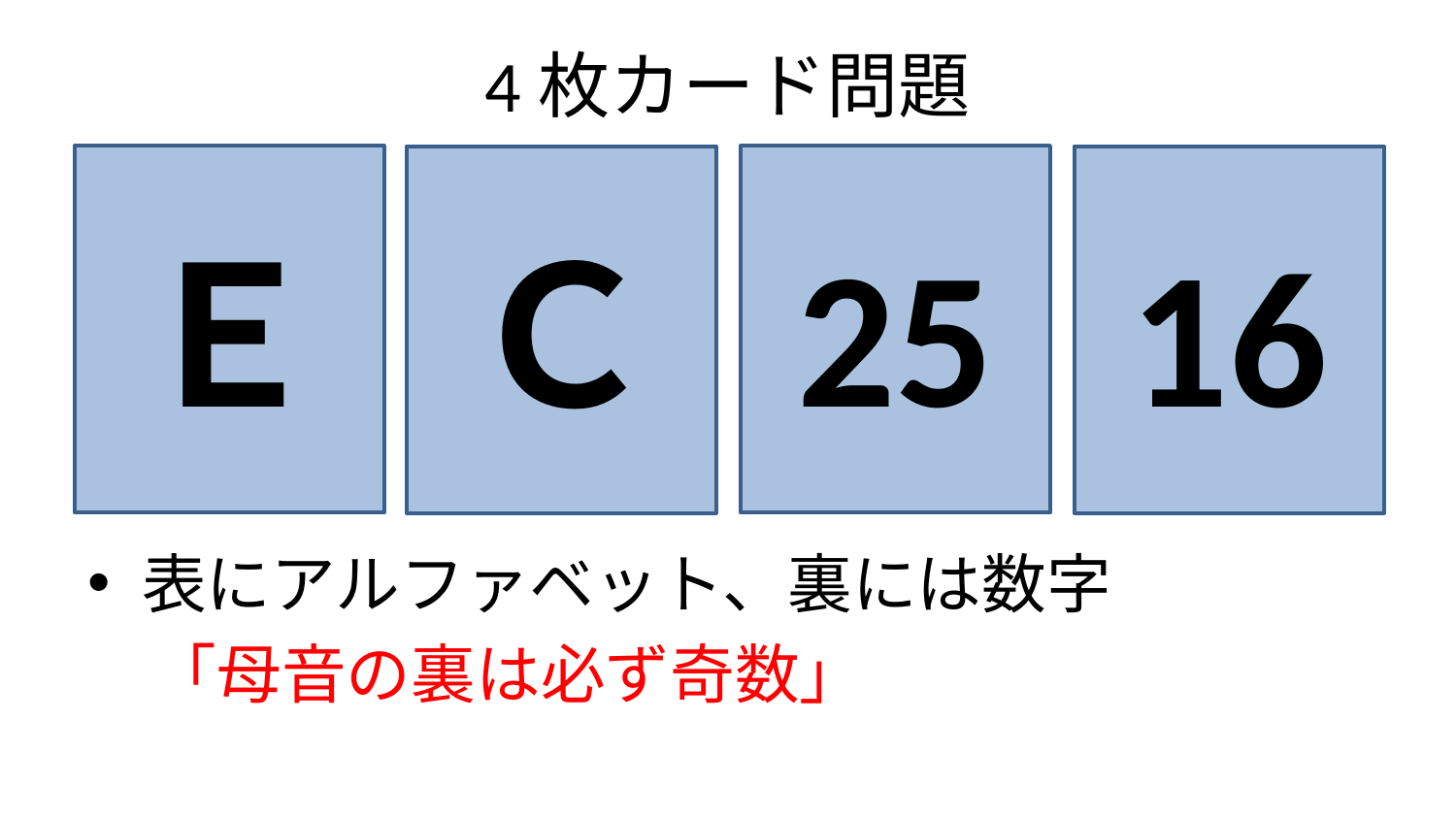

# 4枚カード問題
Ｅ
25
Ｃ
16
表にアルファベット、裏には数字
　「母音の裏は必ず奇数」